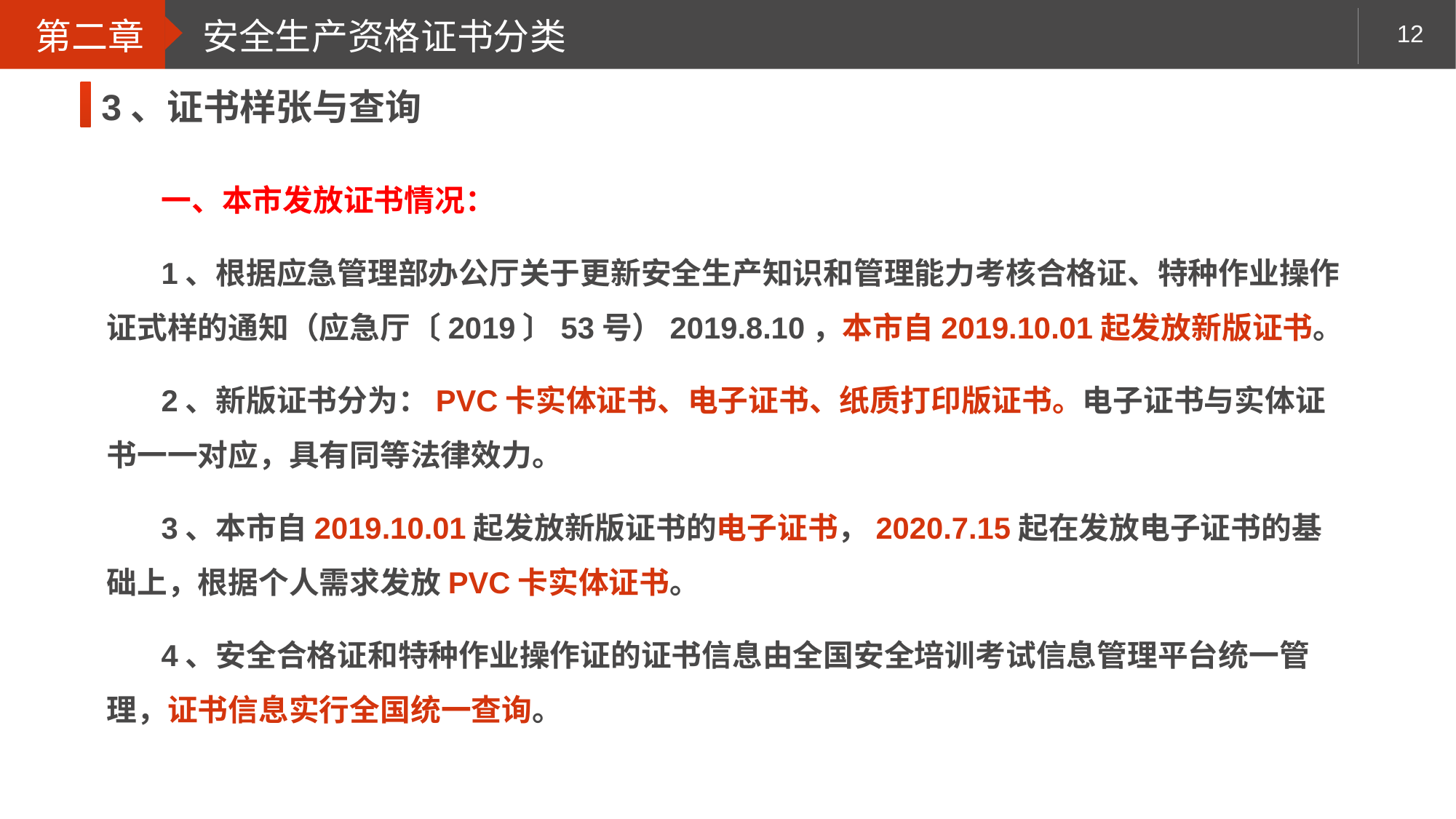

第二章
安全生产资格证书分类
3、证书样张与查询

一、本市发放证书情况：
1、根据应急管理部办公厅关于更新安全生产知识和管理能力考核合格证、特种作业操作证式样的通知（应急厅〔2019〕53号）2019.8.10，本市自2019.10.01起发放新版证书。
2、新版证书分为：PVC卡实体证书、电子证书、纸质打印版证书。电子证书与实体证书一一对应，具有同等法律效力。
3、本市自2019.10.01起发放新版证书的电子证书，2020.7.15起在发放电子证书的基础上，根据个人需求发放PVC卡实体证书。
4、安全合格证和特种作业操作证的证书信息由全国安全培训考试信息管理平台统一管理，证书信息实行全国统一查询。
|  |  |
| --- | --- |
|  |  |